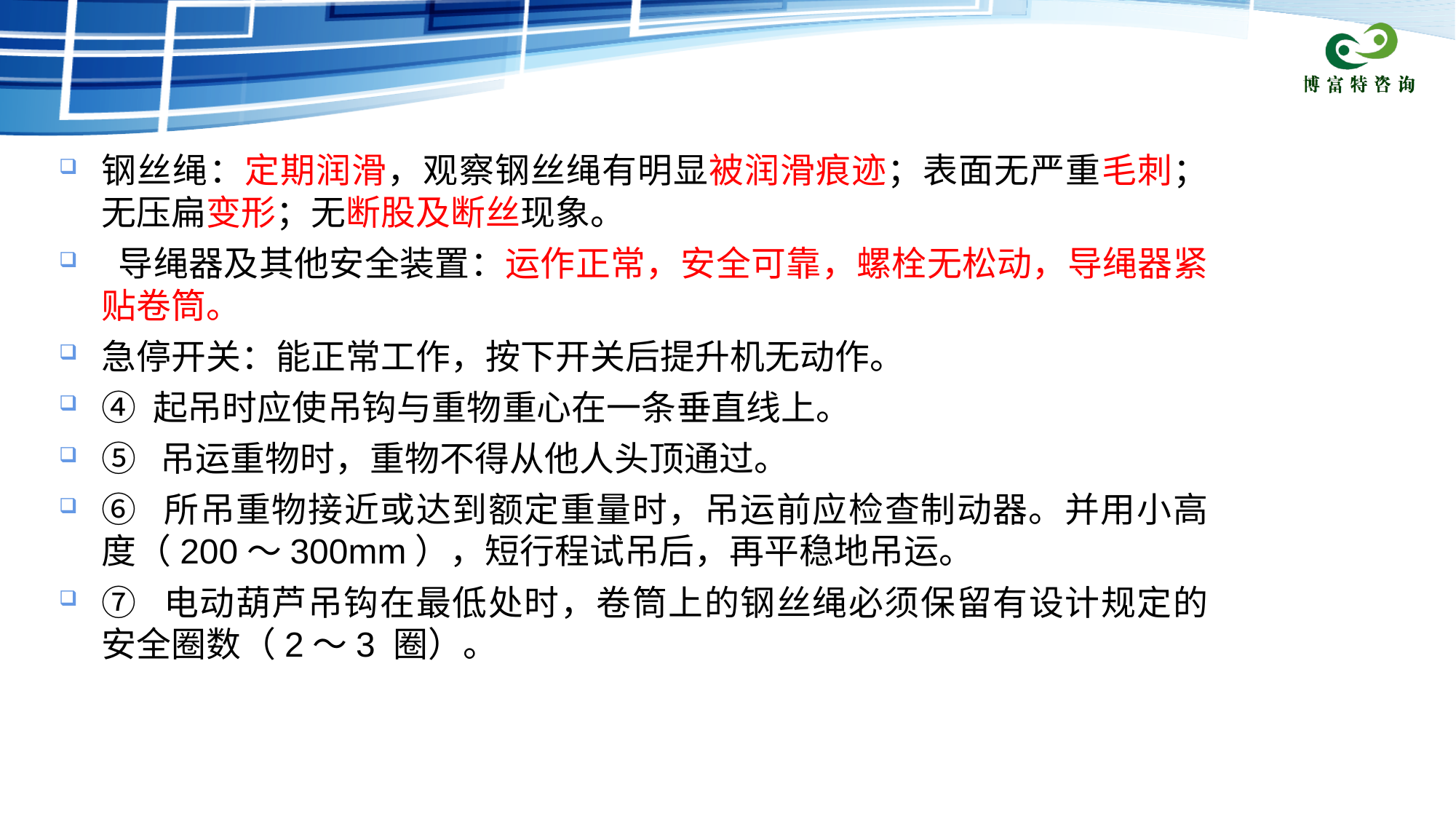

钢丝绳：定期润滑，观察钢丝绳有明显被润滑痕迹；表面无严重毛刺；无压扁变形；无断股及断丝现象。
 导绳器及其他安全装置：运作正常，安全可靠，螺栓无松动，导绳器紧贴卷筒。
急停开关：能正常工作，按下开关后提升机无动作。
④ 起吊时应使吊钩与重物重心在一条垂直线上。
⑤  吊运重物时，重物不得从他人头顶通过。
⑥  所吊重物接近或达到额定重量时，吊运前应检查制动器。并用小高度（200～300mm），短行程试吊后，再平稳地吊运。
⑦  电动葫芦吊钩在最低处时，卷筒上的钢丝绳必须保留有设计规定的安全圈数（2～3 圈）。